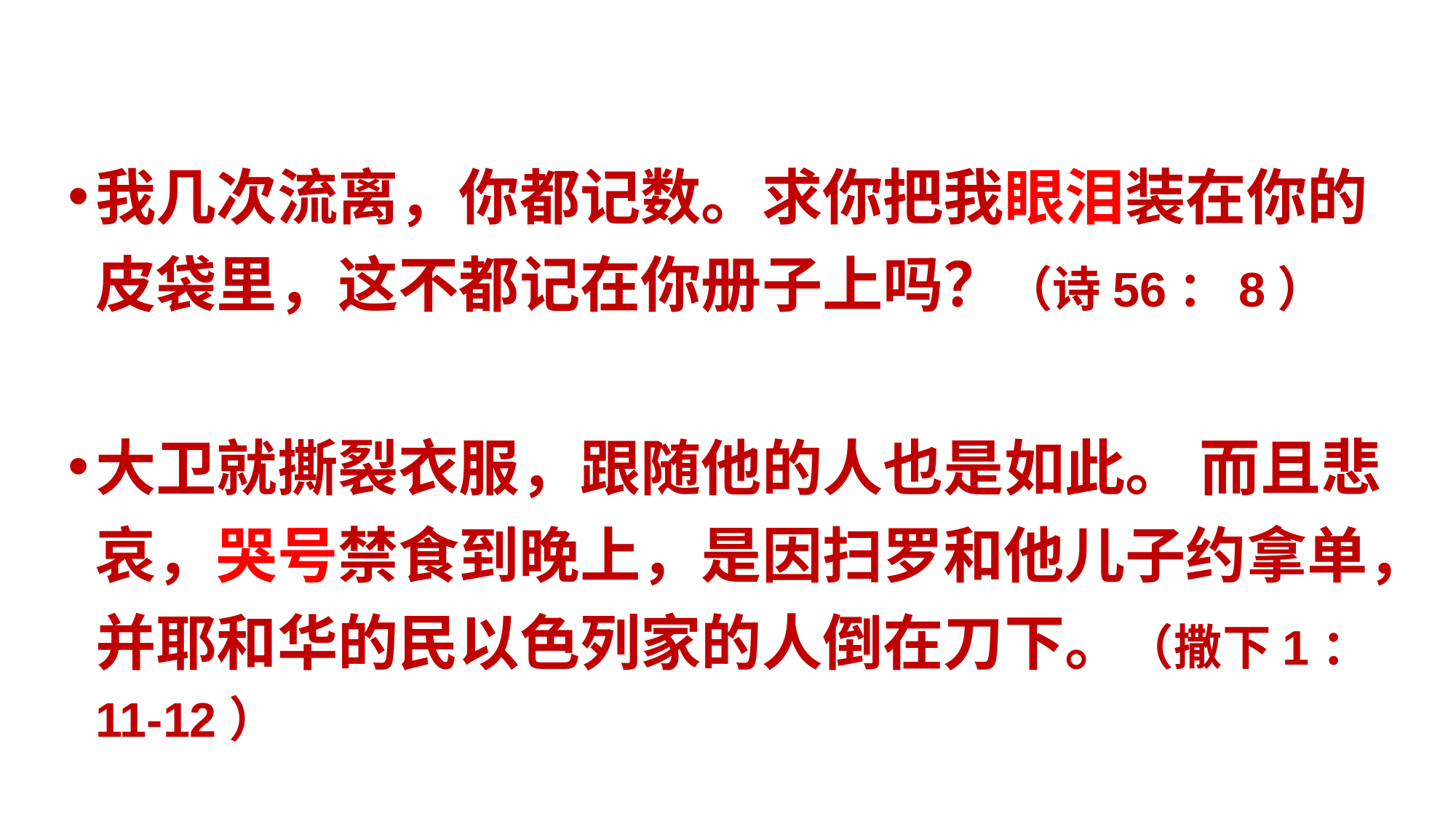

#
我几次流离，你都记数。求你把我眼泪装在你的皮袋里，这不都记在你册子上吗？（诗56：8）

大卫就撕裂衣服，跟随他的人也是如此。 而且悲哀，哭号禁食到晚上，是因扫罗和他儿子约拿单，并耶和华的民以色列家的人倒在刀下。（撒下1：11-12）